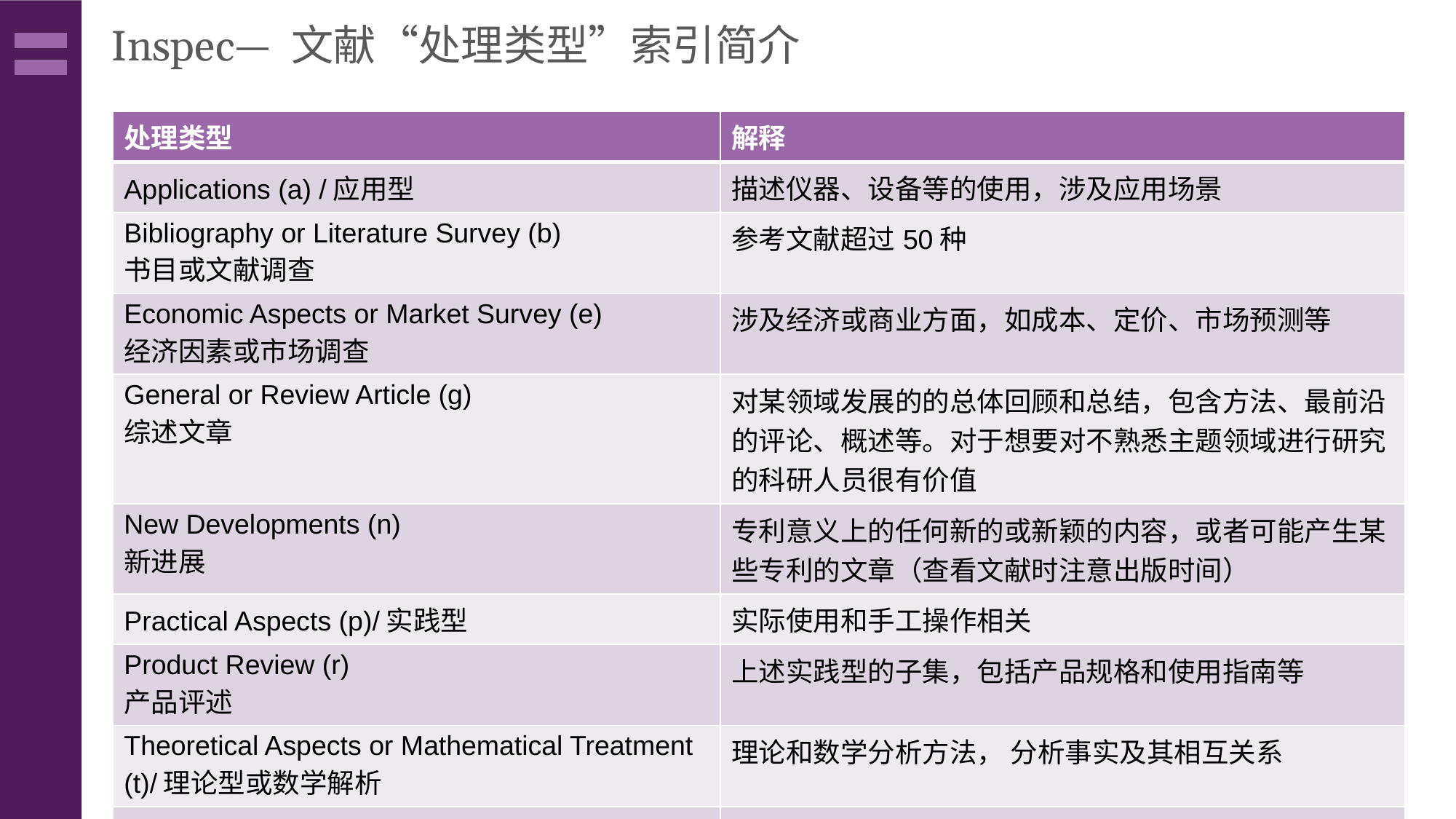

# Inspec— 文献“处理类型”索引简介
| 处理类型 | 解释 |
| --- | --- |
| Applications (a) /应用型 | 描述仪器、设备等的使用，涉及应用场景 |
| Bibliography or Literature Survey (b) 书目或文献调查 | 参考文献超过50种 |
| Economic Aspects or Market Survey (e) 经济因素或市场调查 | 涉及经济或商业方面，如成本、定价、市场预测等 |
| General or Review Article (g) 综述文章 | 对某领域发展的的总体回顾和总结，包含方法、最前沿的评论、概述等。对于想要对不熟悉主题领域进行研究的科研人员很有价值 |
| New Developments (n) 新进展 | 专利意义上的任何新的或新颖的内容，或者可能产生某些专利的文章（查看文献时注意出版时间） |
| Practical Aspects (p)/实践型 | 实际使用和手工操作相关 |
| Product Review (r) 产品评述 | 上述实践型的子集，包括产品规格和使用指南等 |
| Theoretical Aspects or Mathematical Treatment (t)/理论型或数学解析 | 理论和数学分析方法， 分析事实及其相互关系 |
| Experimental Aspects (x)/实验型 | 涉及测试、实验、试行程序或政策的内容 |